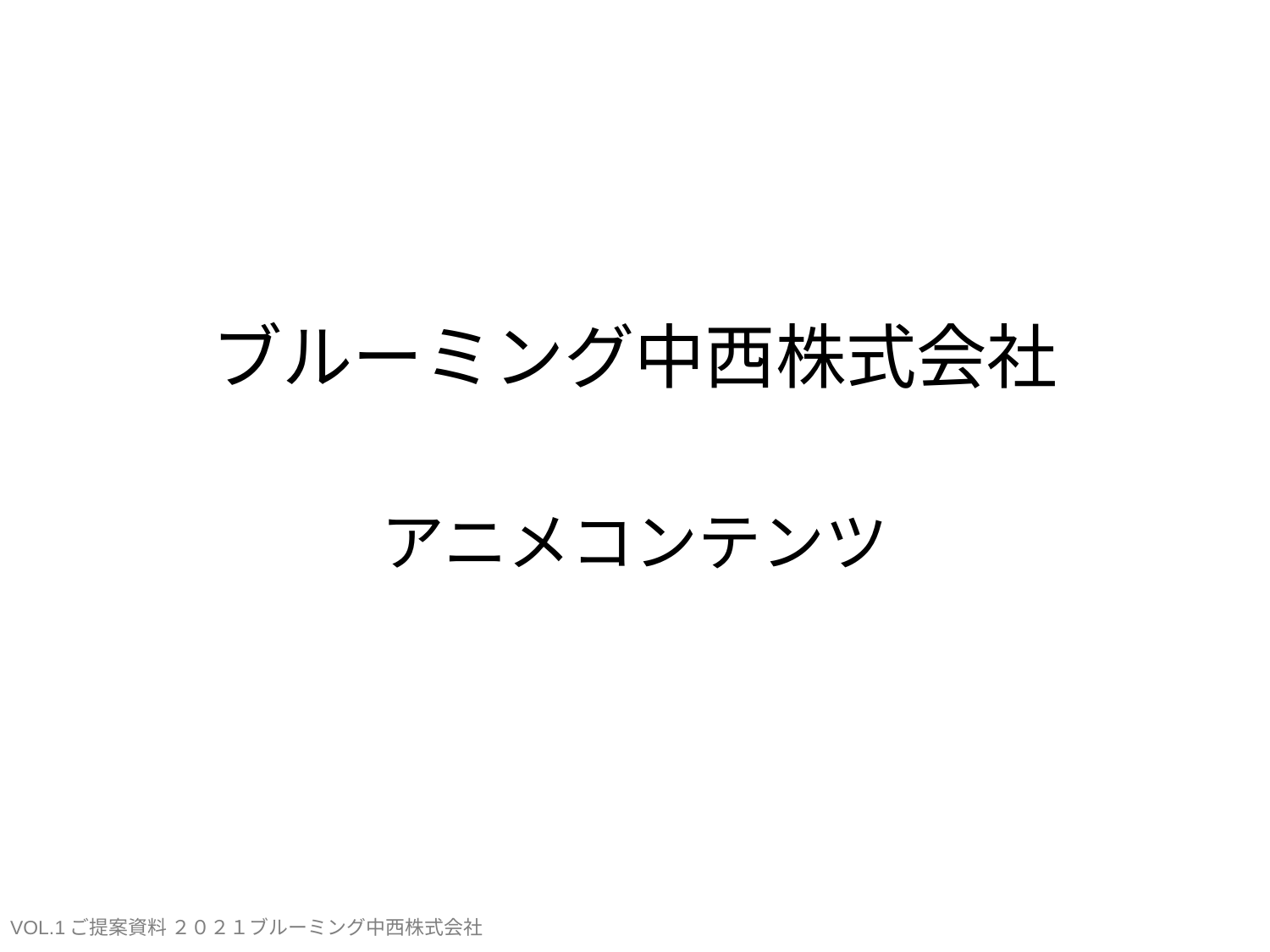

ブルーミング中西株式会社
アニメコンテンツ
VOL.1ご提案資料 ２０２１ブルーミング中西株式会社